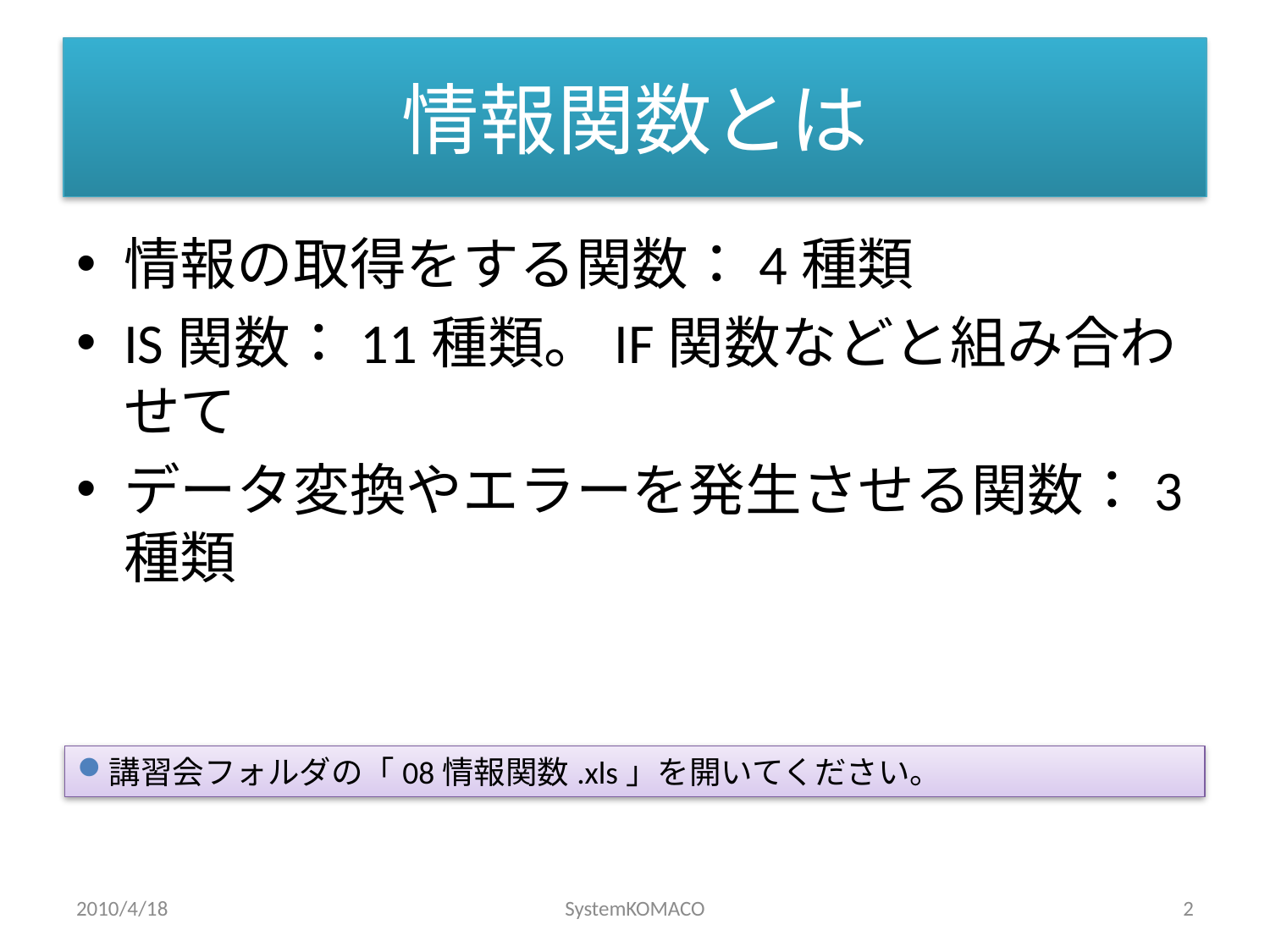

# 情報関数とは
情報の取得をする関数：4種類
IS関数：11種類。IF関数などと組み合わせて
データ変換やエラーを発生させる関数：3種類
講習会フォルダの「08情報関数.xls」を開いてください。
2010/4/18
SystemKOMACO
2